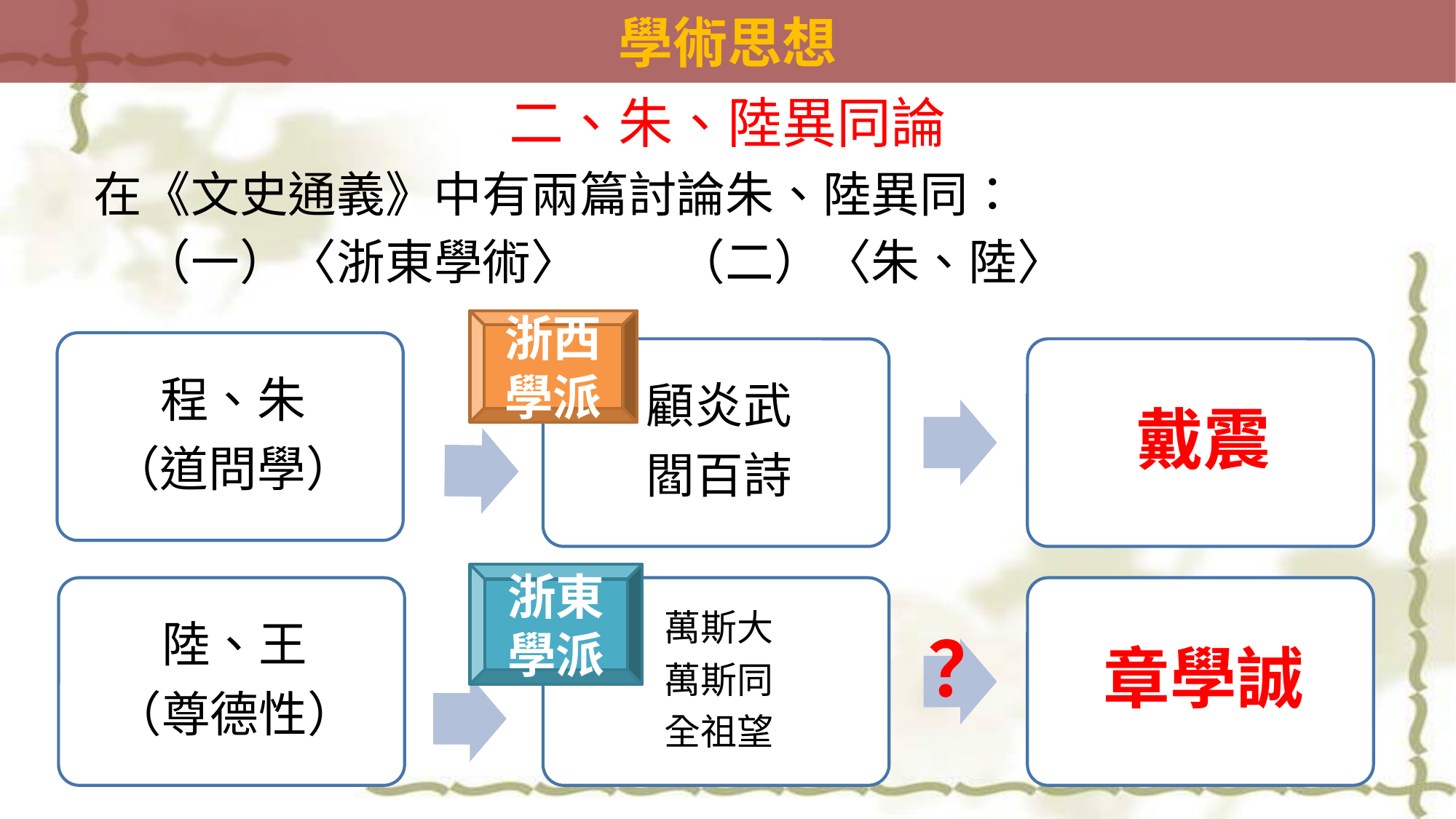

學術思想
二、朱、陸異同論
在《文史通義》中有兩篇討論朱、陸異同：
　（一）〈浙東學術〉　　（二）〈朱、陸〉

浙西學派
程、朱
（道問學）

顧炎武
閻百詩

戴震
陸、王
（尊德性）

萬斯大
萬斯同
全祖望

章學誠
浙東學派
？